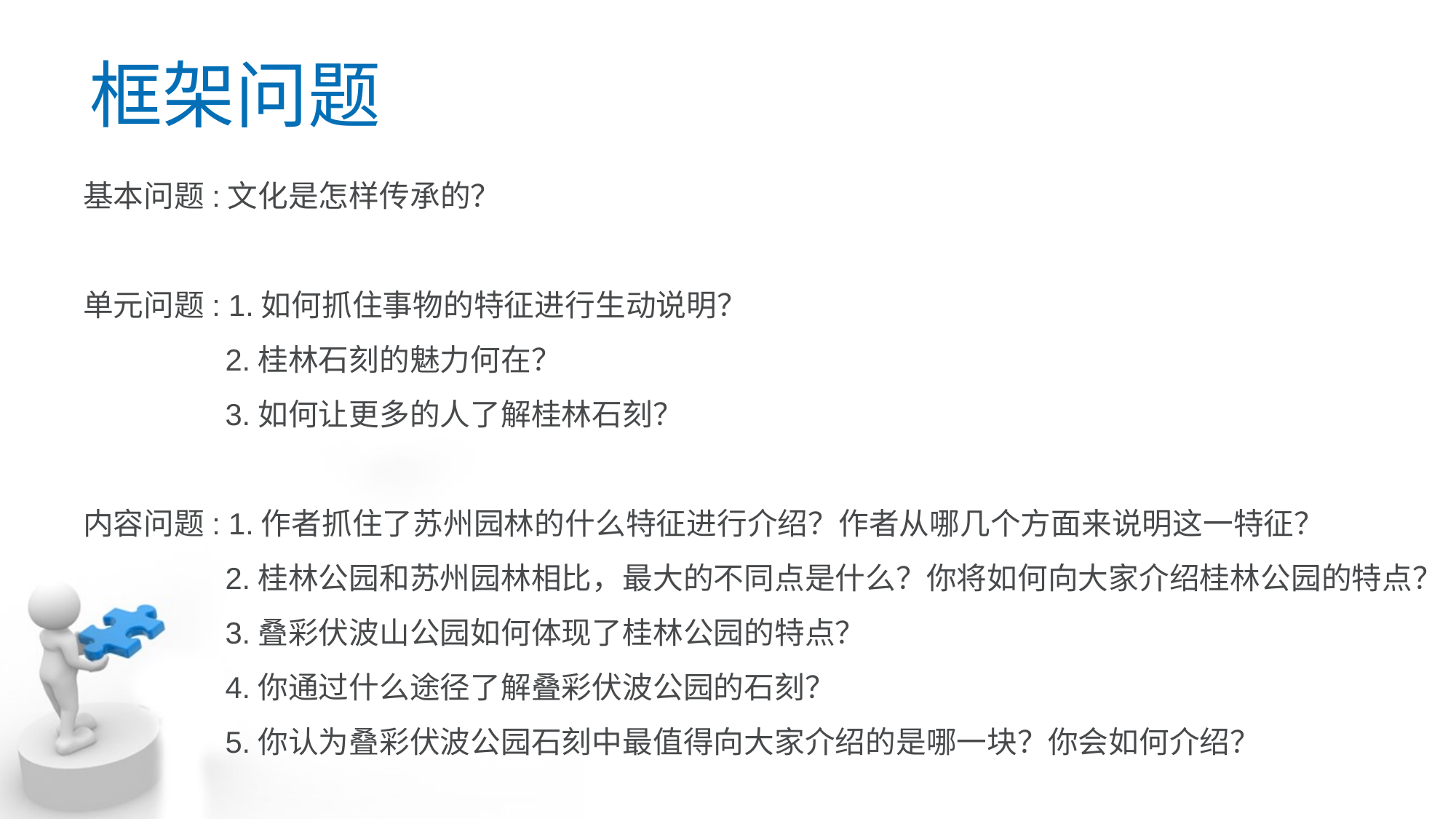

框架问题
基本问题:文化是怎样传承的？

单元问题: 1.如何抓住事物的特征进行生动说明？
                 2.桂林石刻的魅力何在？
                 3.如何让更多的人了解桂林石刻？

内容问题: 1.作者抓住了苏州园林的什么特征进行介绍？作者从哪几个方面来说明这一特征？
                 2.桂林公园和苏州园林相比，最大的不同点是什么？你将如何向大家介绍桂林公园的特点？
                 3.叠彩伏波山公园如何体现了桂林公园的特点？
                 4.你通过什么途径了解叠彩伏波公园的石刻？
                 5.你认为叠彩伏波公园石刻中最值得向大家介绍的是哪一块？你会如何介绍？